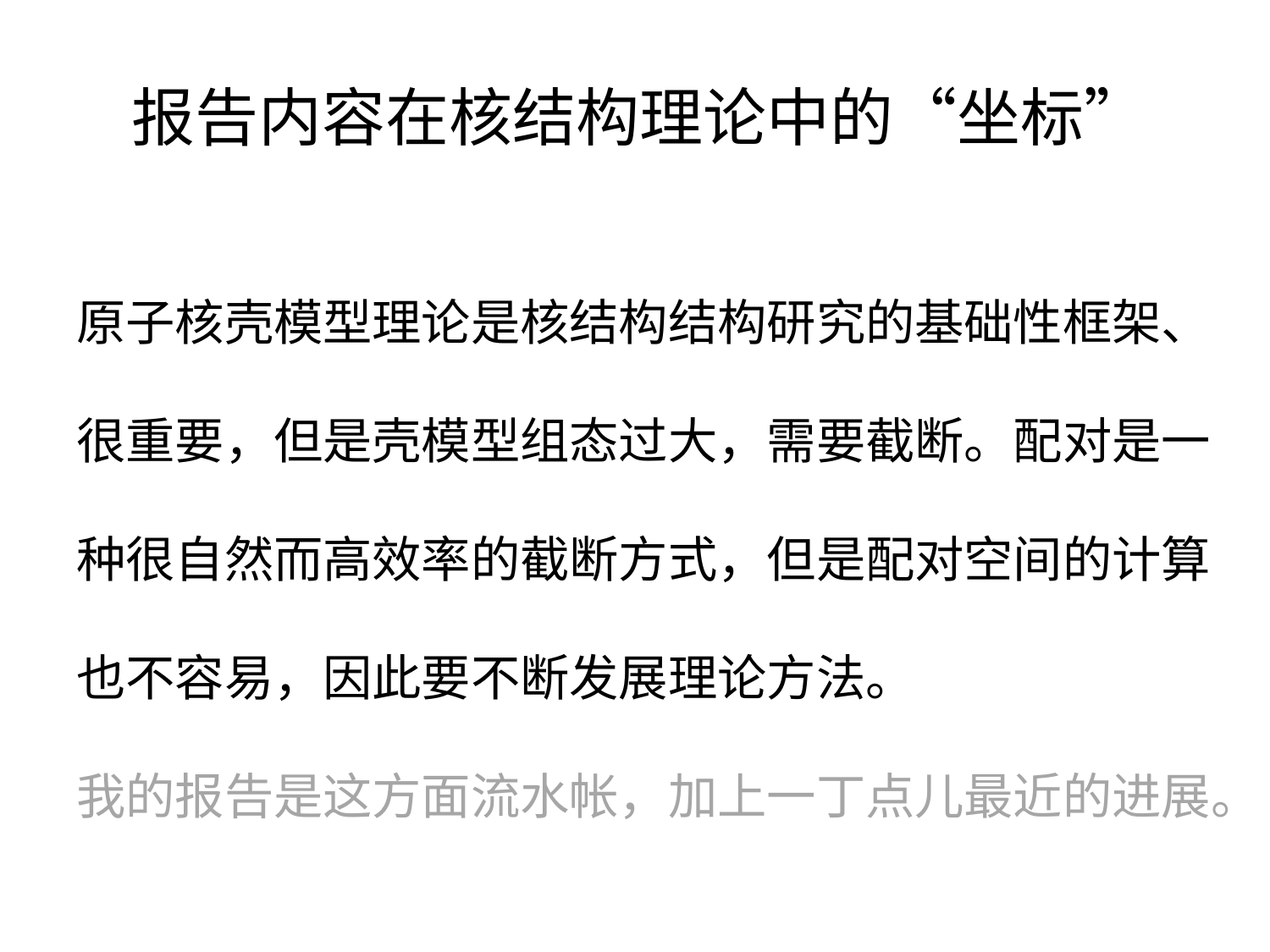

# 报告内容在核结构理论中的“坐标”
原子核壳模型理论是核结构结构研究的基础性框架、很重要，但是壳模型组态过大，需要截断。配对是一种很自然而高效率的截断方式，但是配对空间的计算也不容易，因此要不断发展理论方法。
我的报告是这方面流水帐，加上一丁点儿最近的进展。